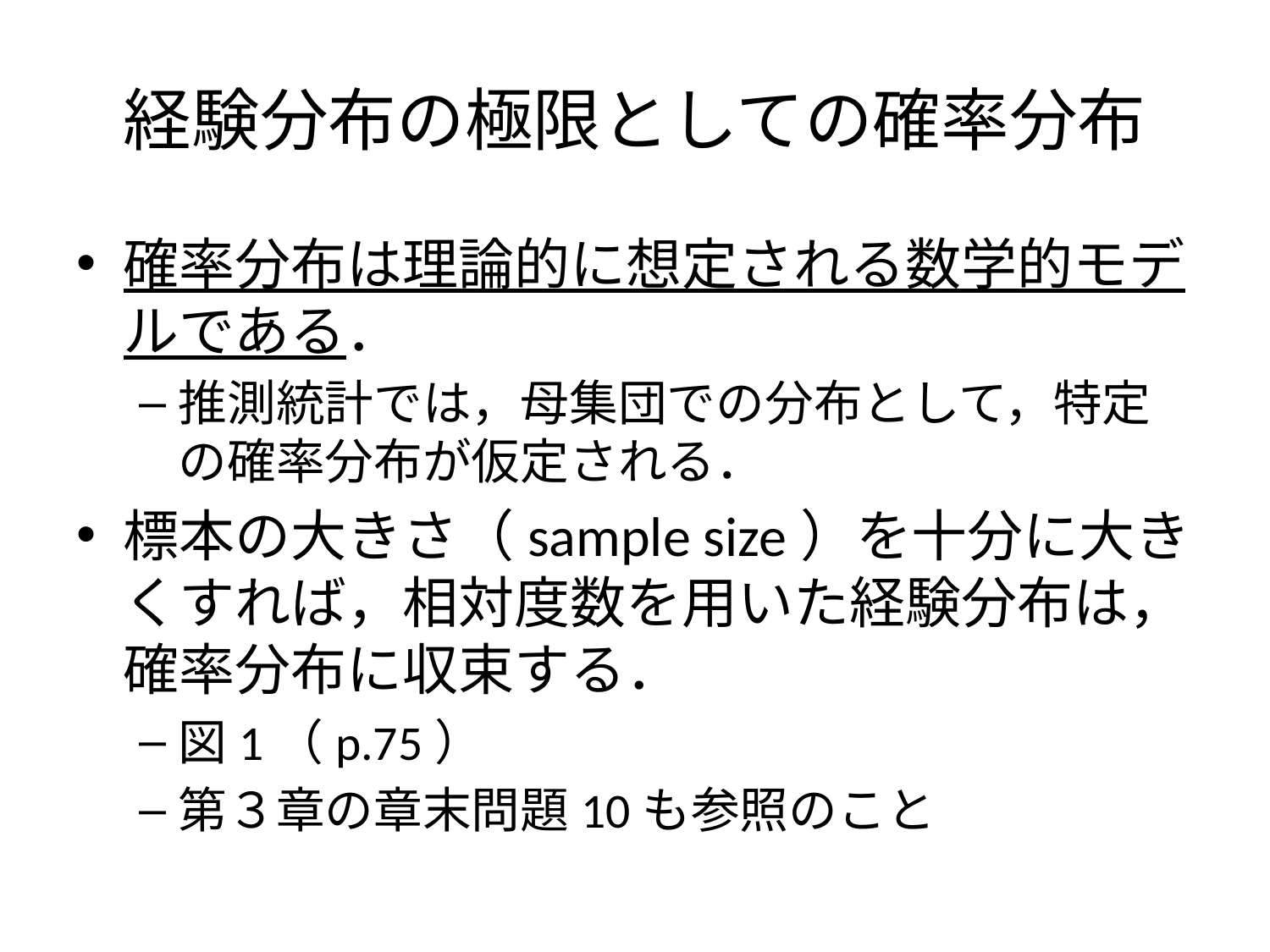

# 経験分布の極限としての確率分布
確率分布は理論的に想定される数学的モデルである．
推測統計では，母集団での分布として，特定の確率分布が仮定される．
標本の大きさ（sample size）を十分に大きくすれば，相対度数を用いた経験分布は，確率分布に収束する．
図1（p.75）
第３章の章末問題10も参照のこと